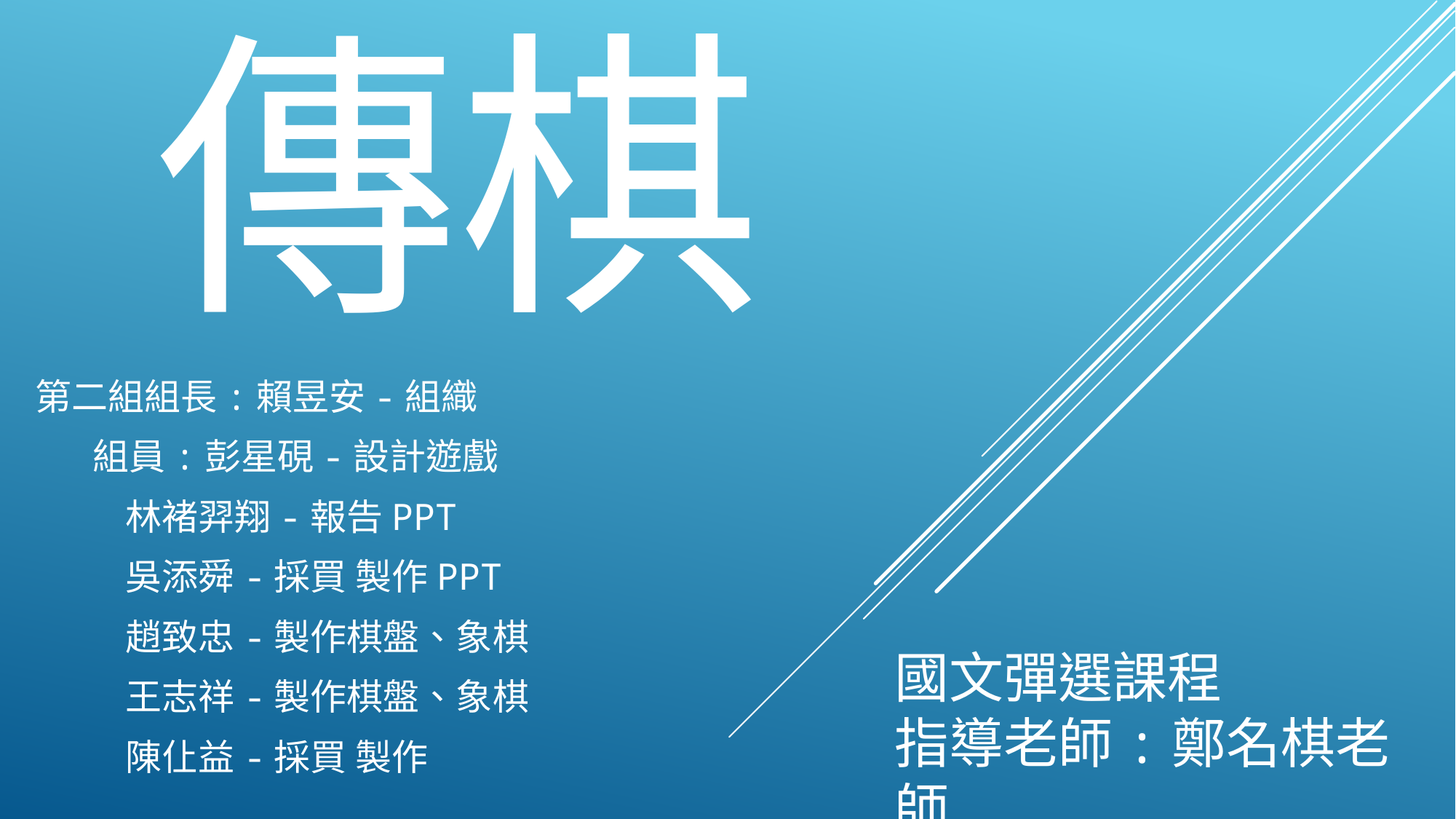

# 傳棋
第二組組長:賴昱安-組織
      組員:彭星硯-設計遊戲
          林褚羿翔-報告PPT
          吳添舜-採買 製作PPT
          趙致忠-製作棋盤、象棋
          王志祥-製作棋盤、象棋
          陳仩益-採買 製作
國文彈選課程
指導老師:鄭名棋老師